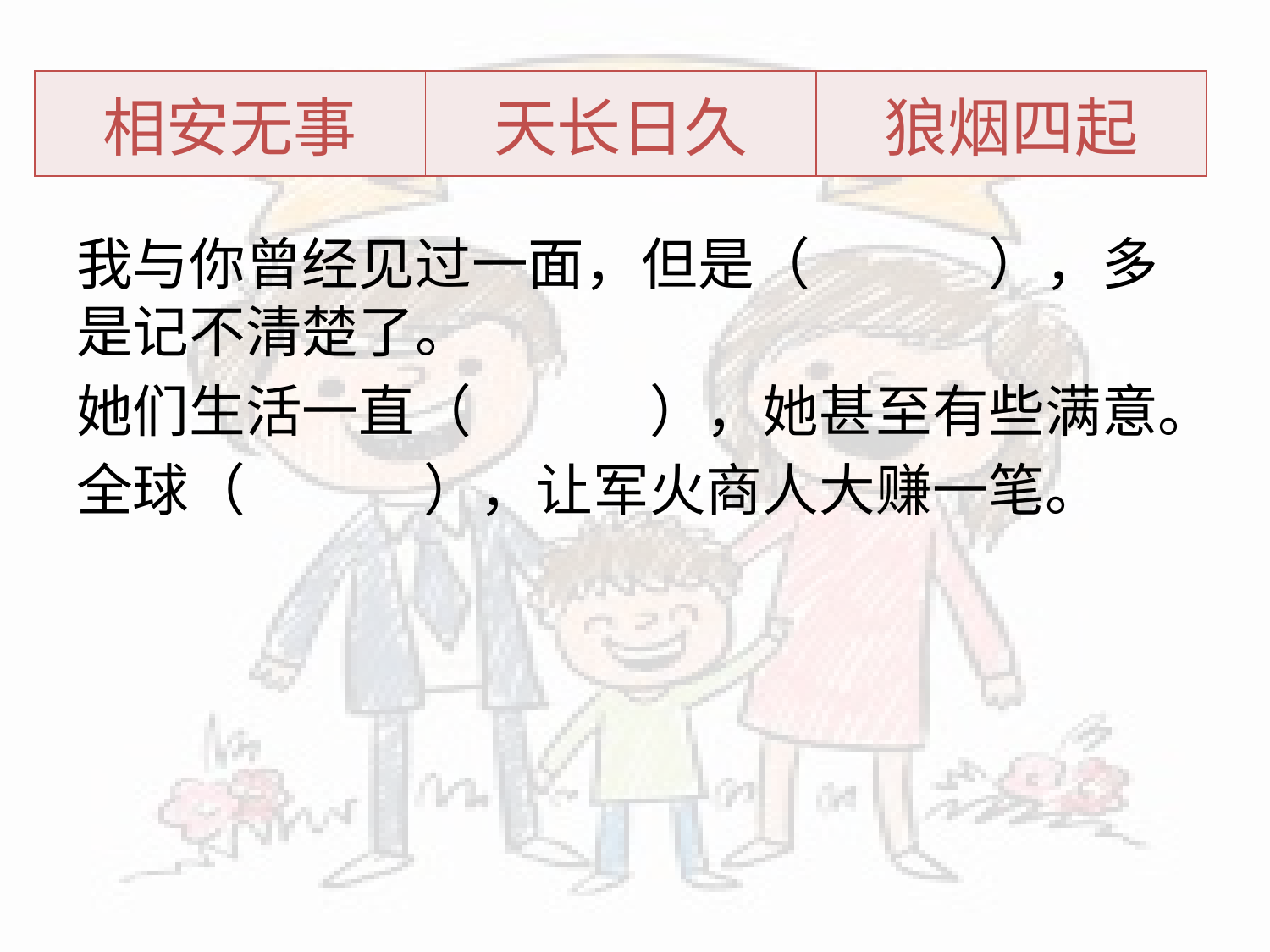

| 相安无事 | 天长日久 | 狼烟四起 |
| --- | --- | --- |
我与你曾经见过一面，但是（              ），多是记不清楚了。
她们生活一直（              ），她甚至有些满意。
全球（              ），让军火商人大赚一笔。